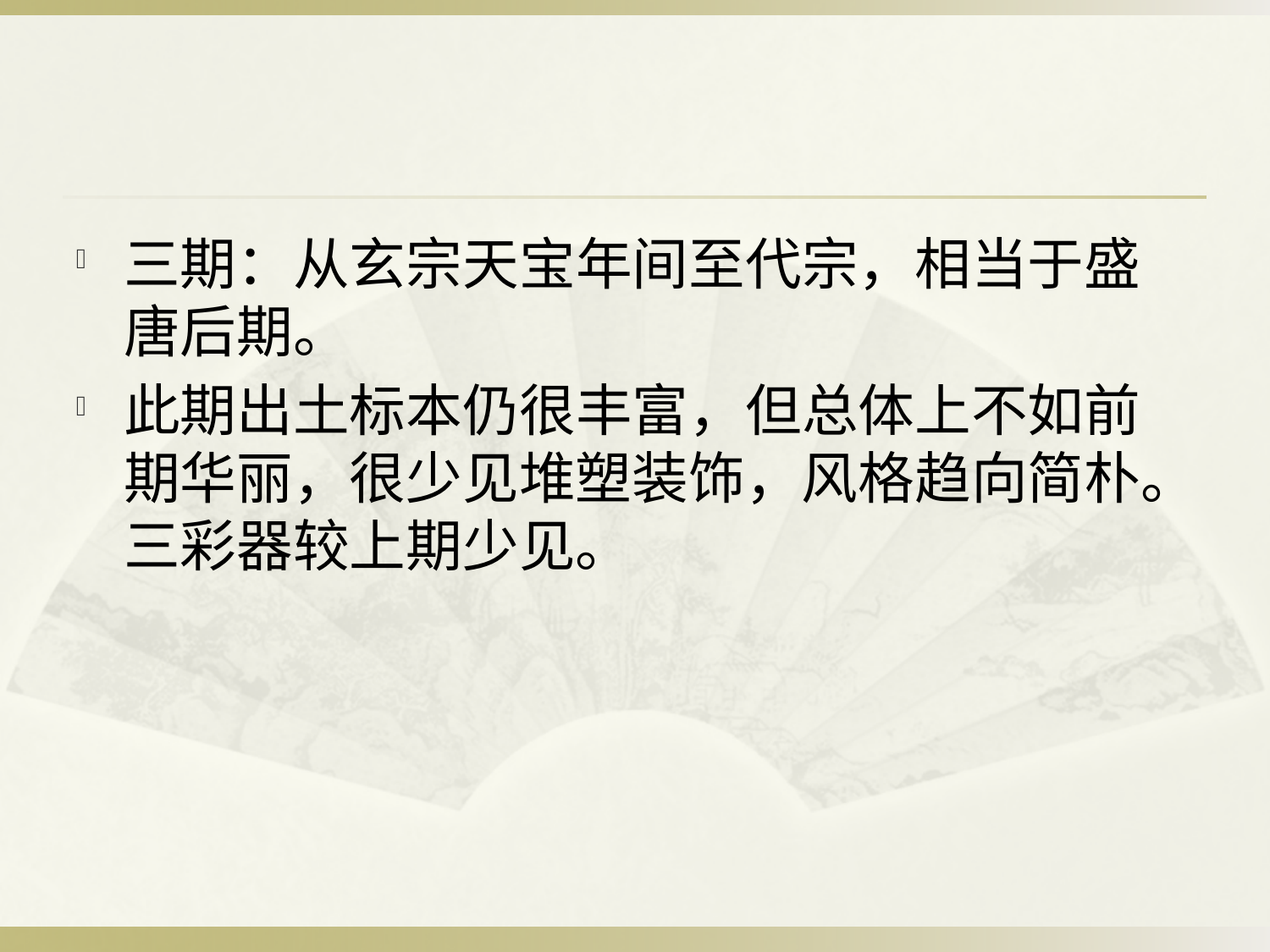

#
三期：从玄宗天宝年间至代宗，相当于盛唐后期。
此期出土标本仍很丰富，但总体上不如前期华丽，很少见堆塑装饰，风格趋向简朴。三彩器较上期少见。